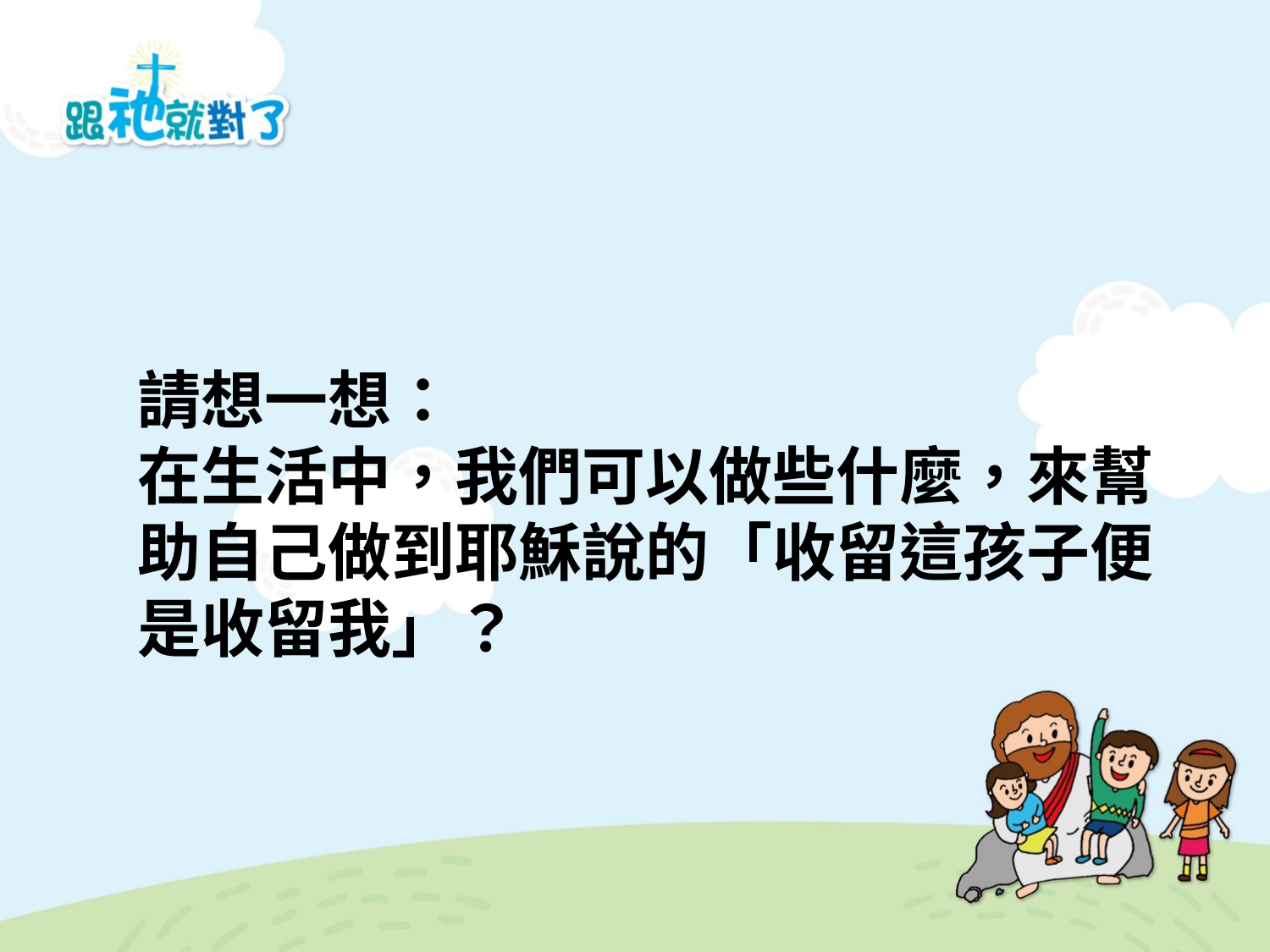

請想一想：
在生活中，我們可以做些什麼，來幫助自己做到耶穌說的「收留這孩子便是收留我」？